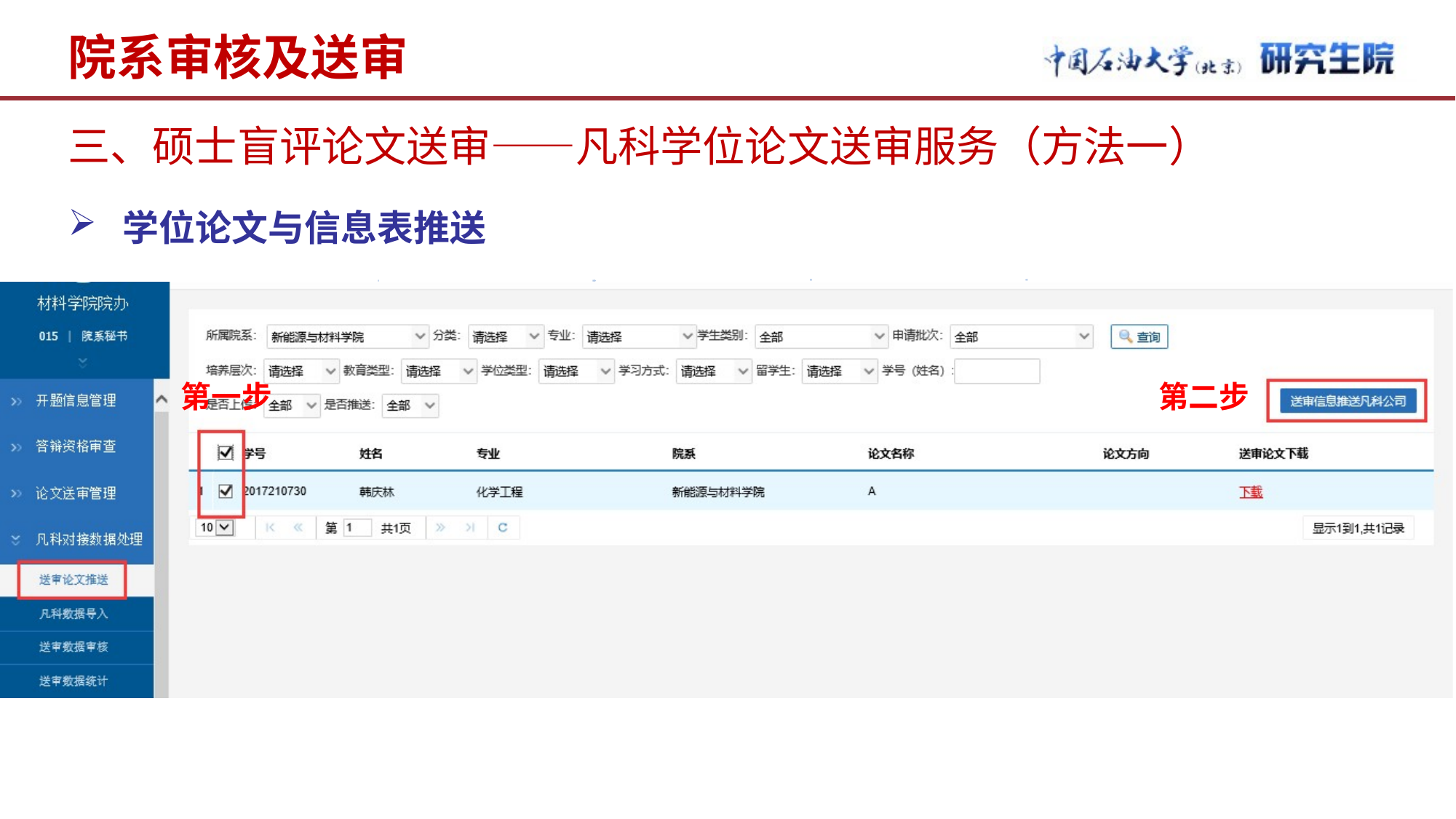

# 院系审核及送审
三、硕士盲评论文送审——凡科学位论文送审服务（方法一）
学位论文与信息表推送

第一步
第二步